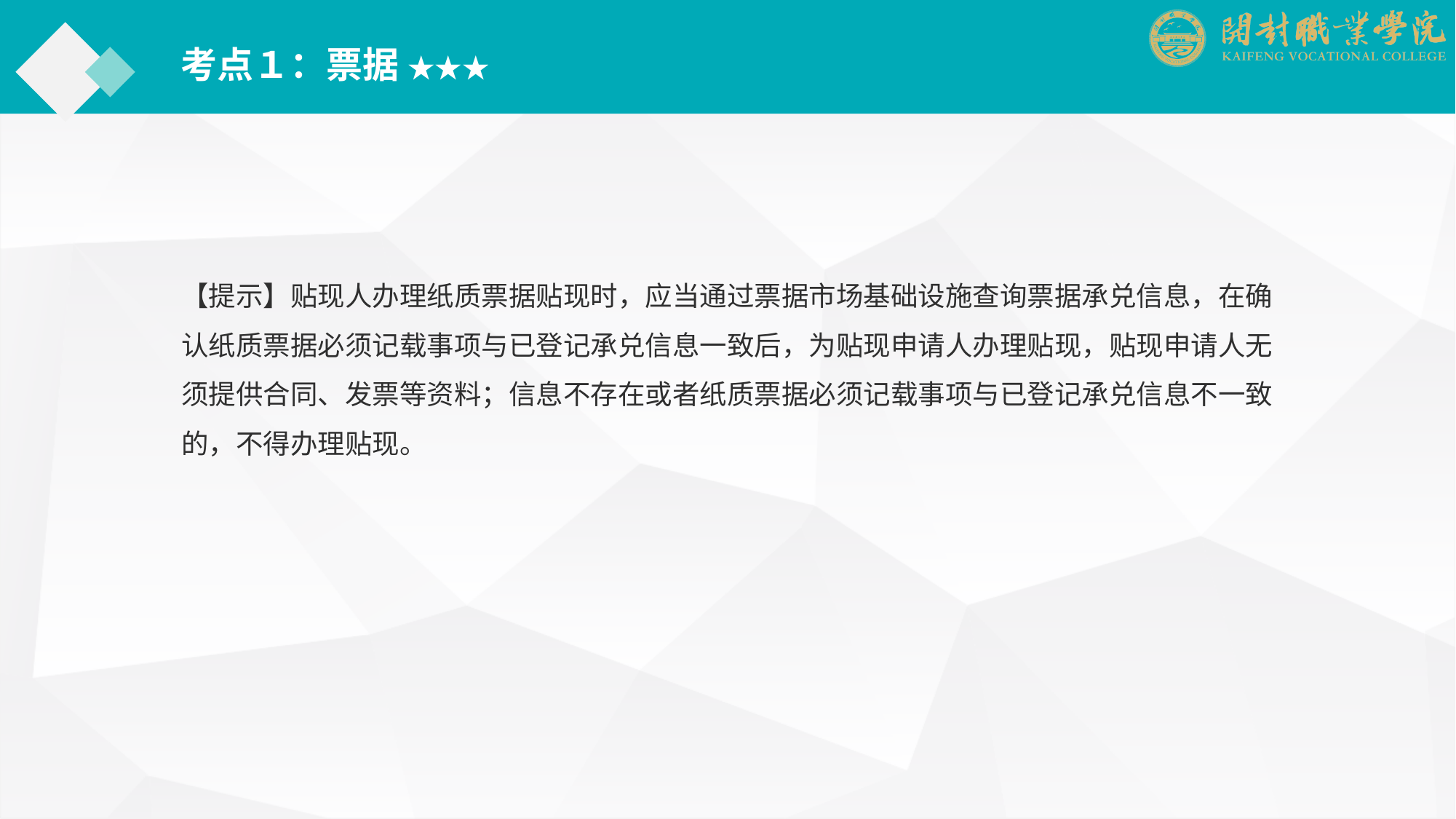

考点１：票据 ★★★
【提示】贴现人办理纸质票据贴现时，应当通过票据市场基础设施查询票据承兑信息，在确认纸质票据必须记载事项与已登记承兑信息一致后，为贴现申请人办理贴现，贴现申请人无须提供合同、发票等资料；信息不存在或者纸质票据必须记载事项与已登记承兑信息不一致的，不得办理贴现。